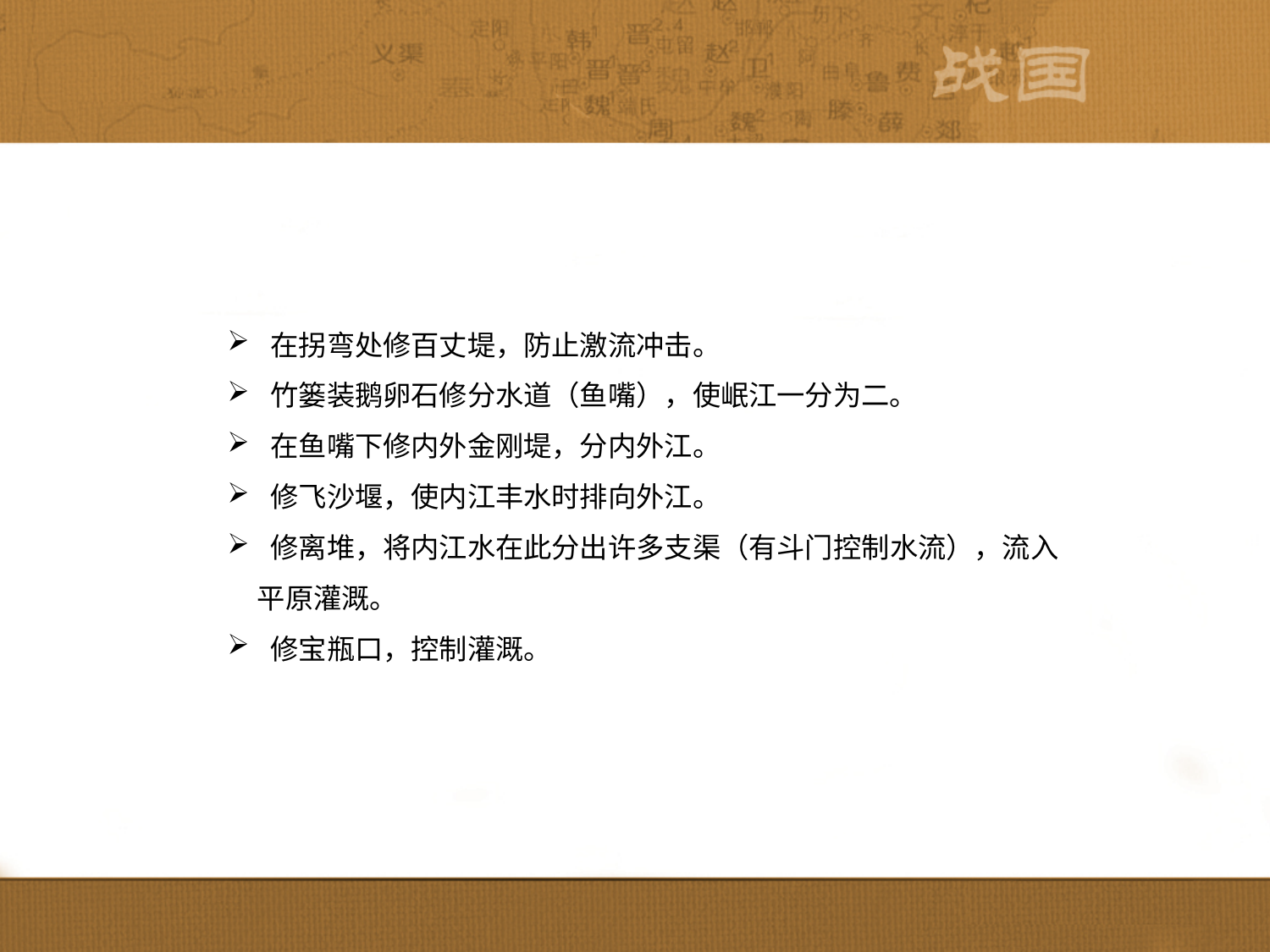

在拐弯处修百丈堤，防止激流冲击。
 竹篓装鹅卵石修分水道（鱼嘴），使岷江一分为二。
 在鱼嘴下修内外金刚堤，分内外江。
 修飞沙堰，使内江丰水时排向外江。
 修离堆，将内江水在此分出许多支渠（有斗门控制水流），流入平原灌溉。
 修宝瓶口，控制灌溉。